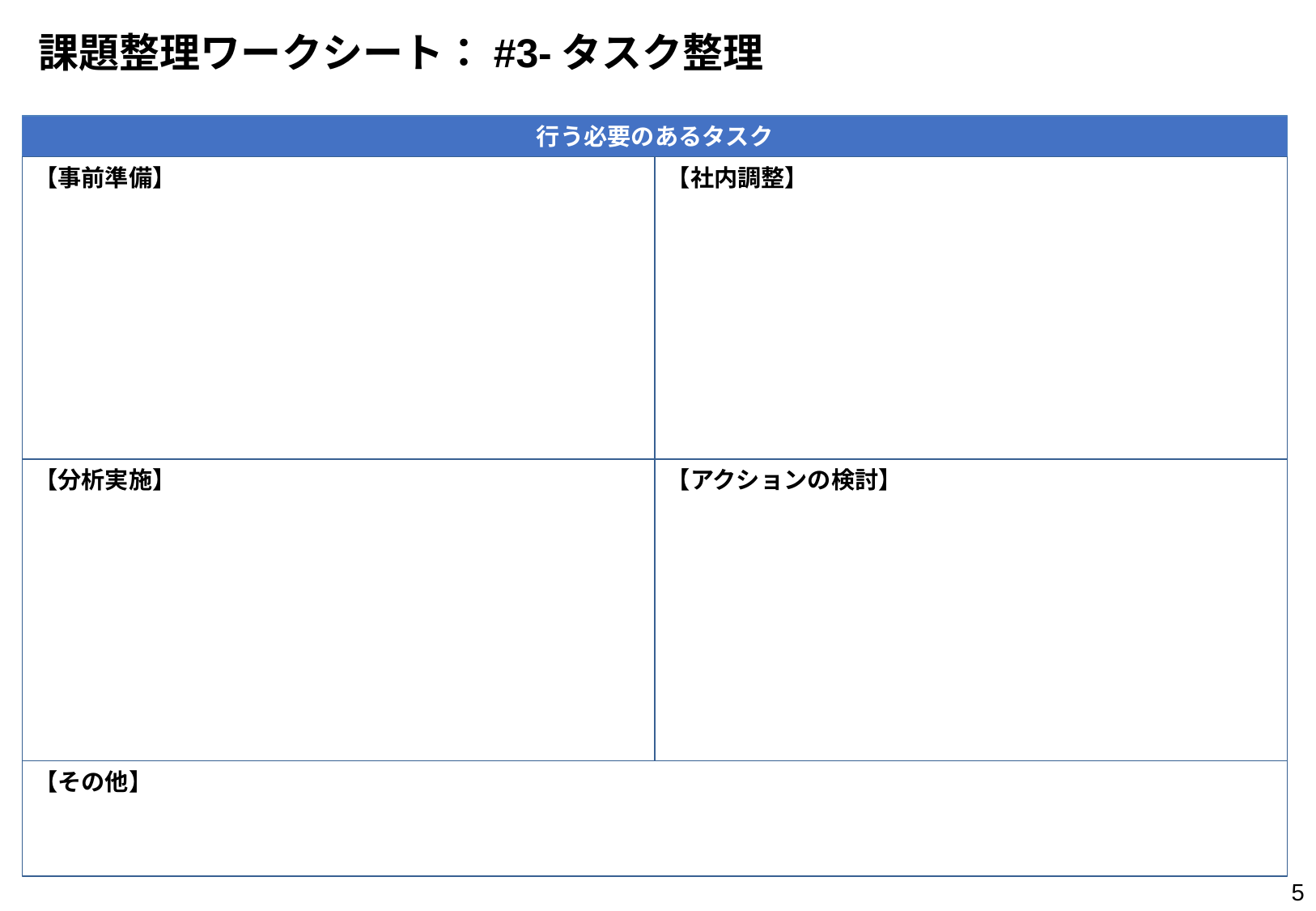

課題整理ワークシート：#3-タスク整理
行う必要のあるタスク
【事前準備】

【社内調整】

【アクションの検討】

【分析実施】

【その他】

5